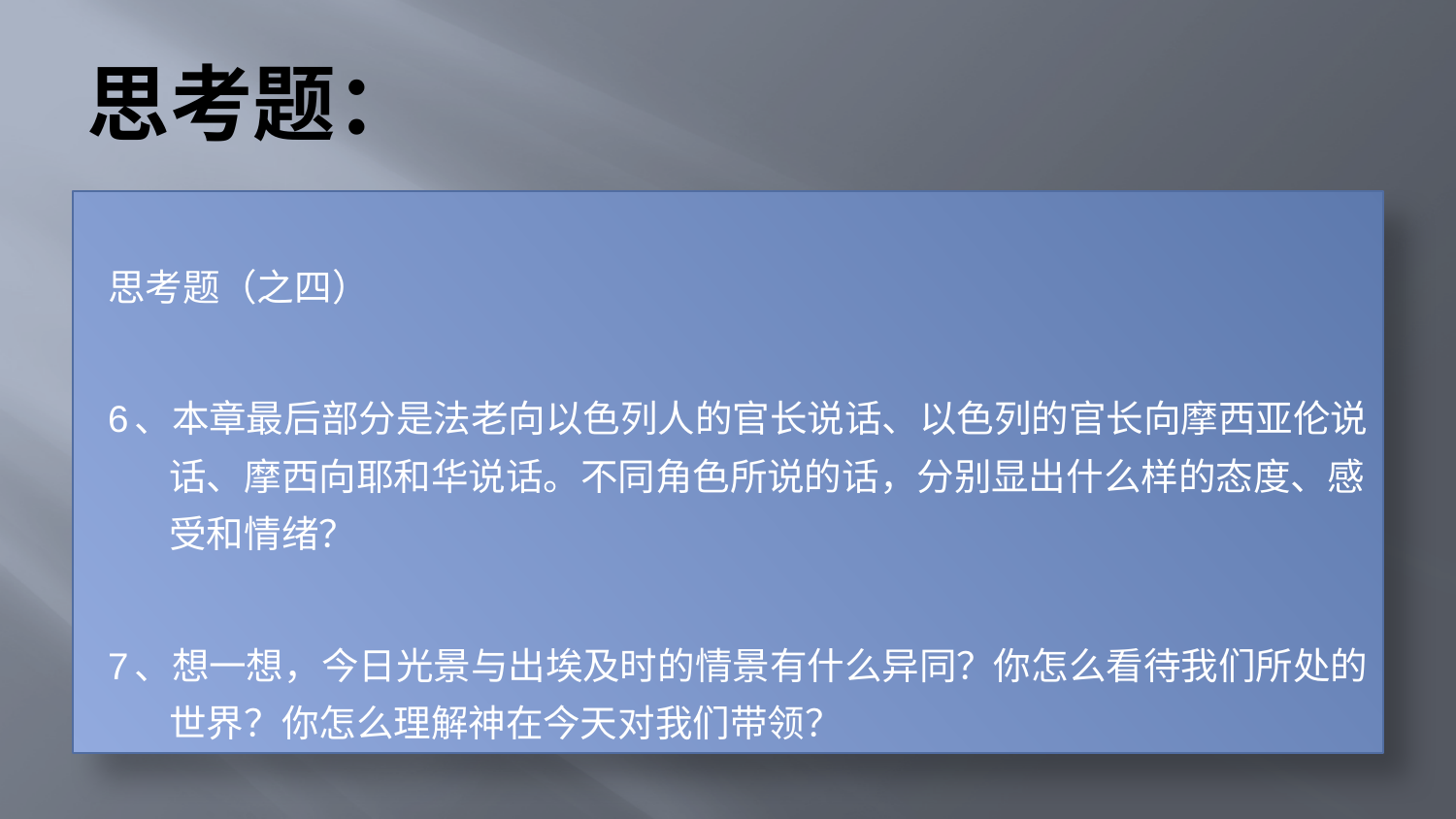

# 思考题：

思考题（之四）

6、本章最后部分是法老向以色列人的官长说话、以色列的官长向摩西亚伦说话、摩西向耶和华说话。不同角色所说的话，分别显出什么样的态度、感受和情绪？

7、想一想，今日光景与出埃及时的情景有什么异同？你怎么看待我们所处的世界？你怎么理解神在今天对我们带领？